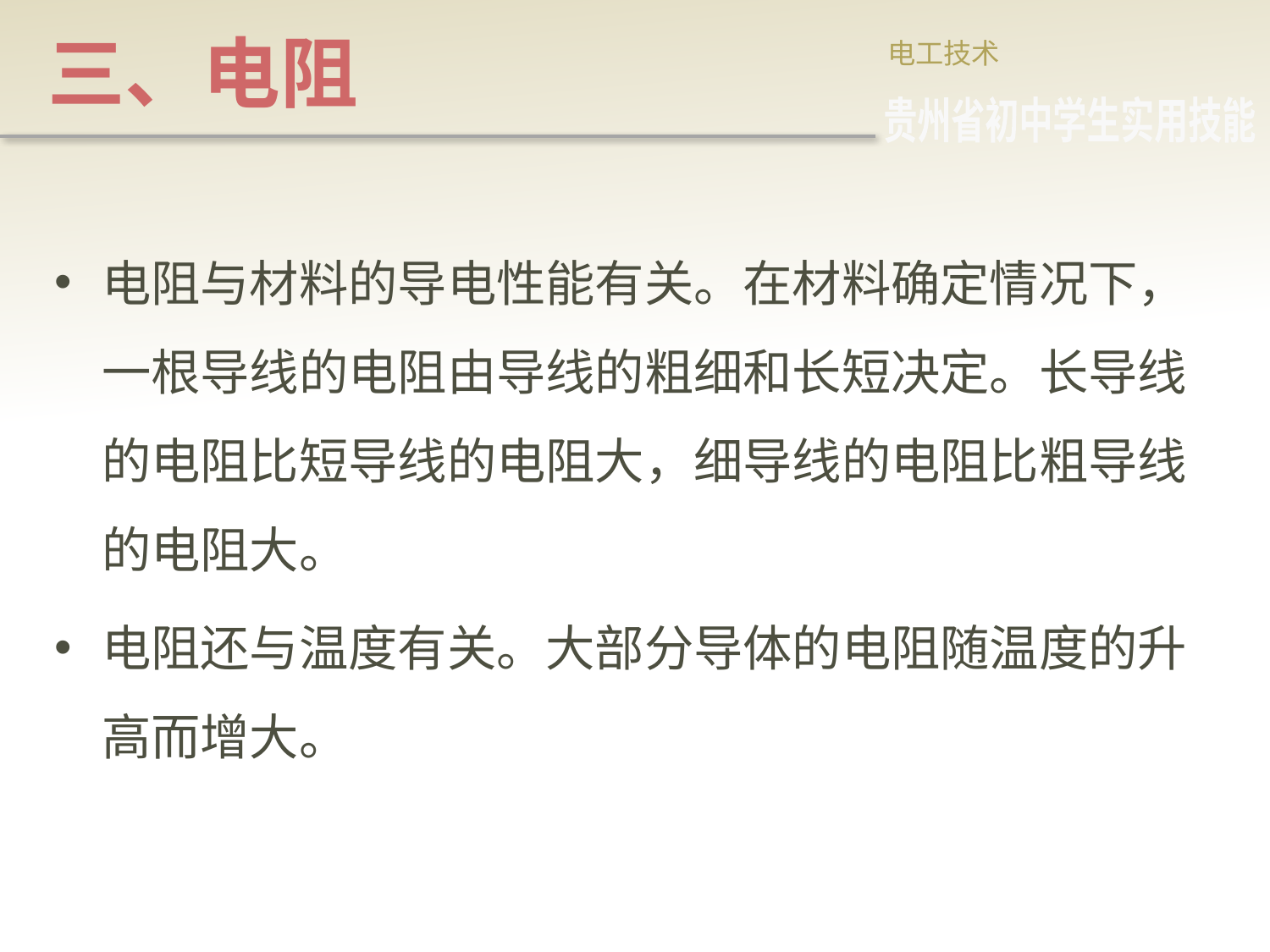

# 三、电阻
电工技术
贵州省初中学生实用技能
电阻与材料的导电性能有关。在材料确定情况下，一根导线的电阻由导线的粗细和长短决定。长导线的电阻比短导线的电阻大，细导线的电阻比粗导线的电阻大。
电阻还与温度有关。大部分导体的电阻随温度的升高而增大。